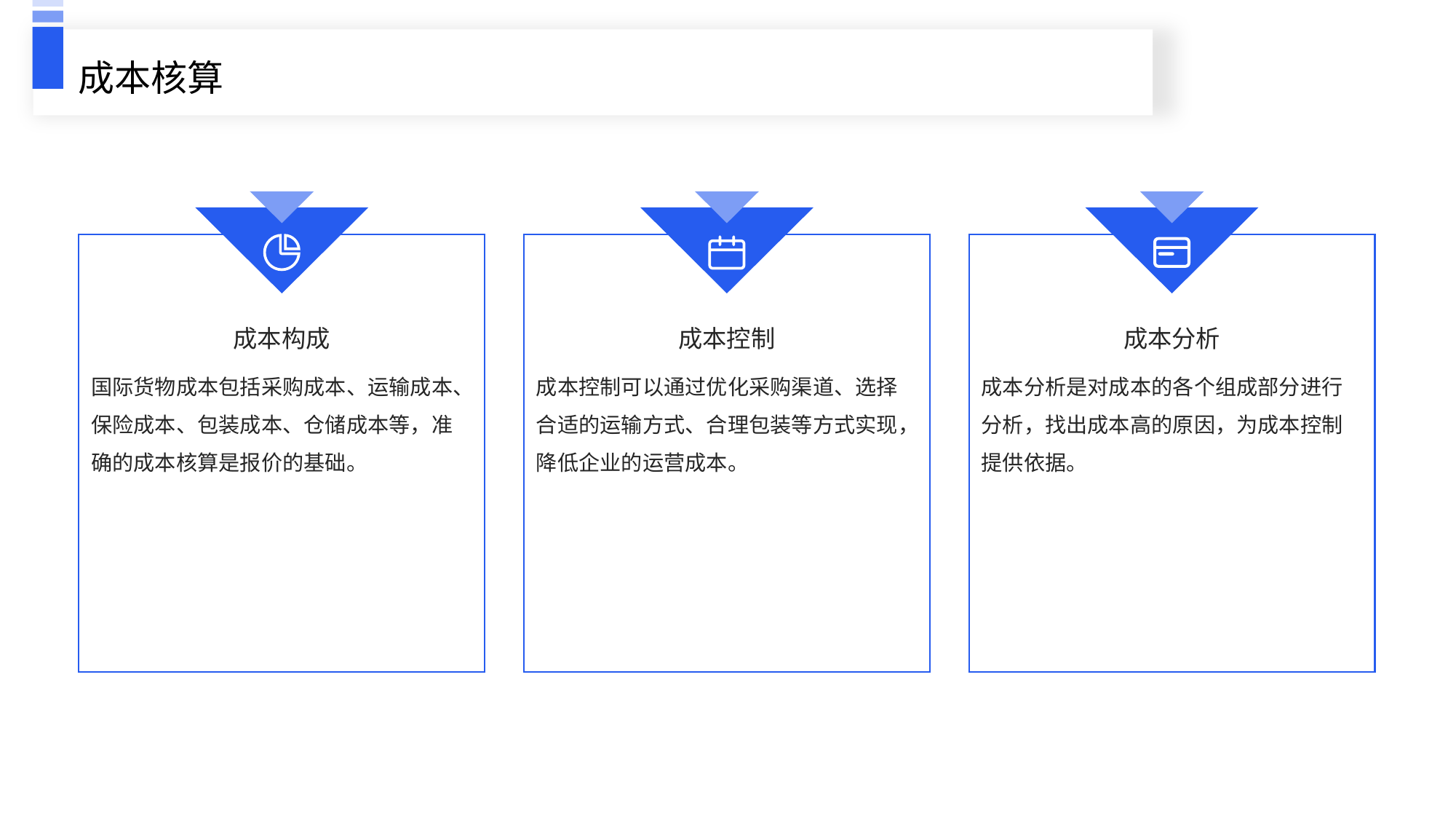

成本核算

成本构成
成本控制
成本分析
国际货物成本包括采购成本、运输成本、保险成本、包装成本、仓储成本等，准确的成本核算是报价的基础。
成本控制可以通过优化采购渠道、选择合适的运输方式、合理包装等方式实现，降低企业的运营成本。
成本分析是对成本的各个组成部分进行分析，找出成本高的原因，为成本控制提供依据。